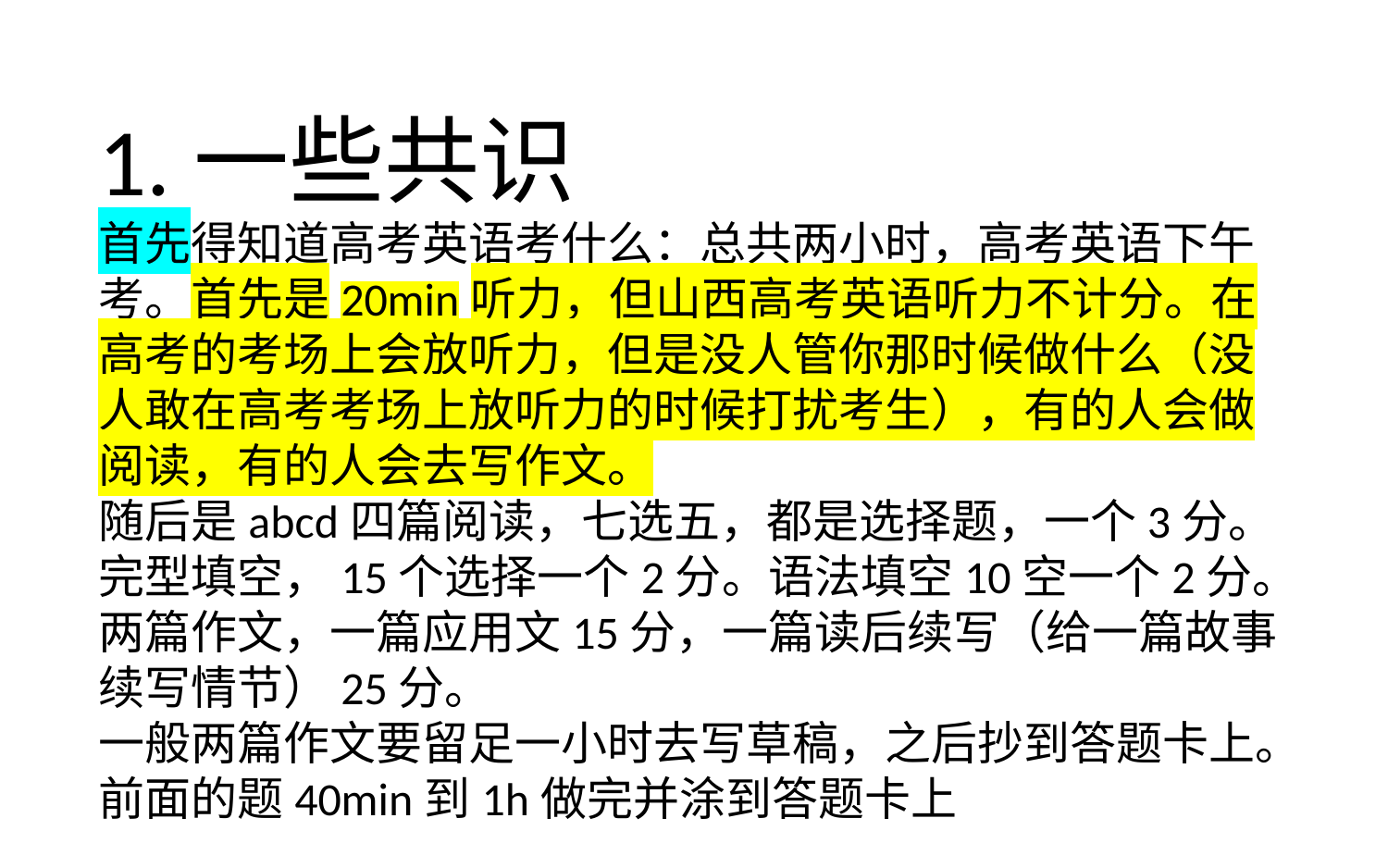

1.一些共识
首先得知道高考英语考什么：总共两小时，高考英语下午考。首先是20min听力，但山西高考英语听力不计分。在高考的考场上会放听力，但是没人管你那时候做什么（没人敢在高考考场上放听力的时候打扰考生），有的人会做阅读，有的人会去写作文。
随后是abcd四篇阅读，七选五，都是选择题，一个3分。
完型填空，15个选择一个2分。语法填空10空一个2分。
两篇作文，一篇应用文15分，一篇读后续写（给一篇故事续写情节）25分。
一般两篇作文要留足一小时去写草稿，之后抄到答题卡上。前面的题40min到1h做完并涂到答题卡上